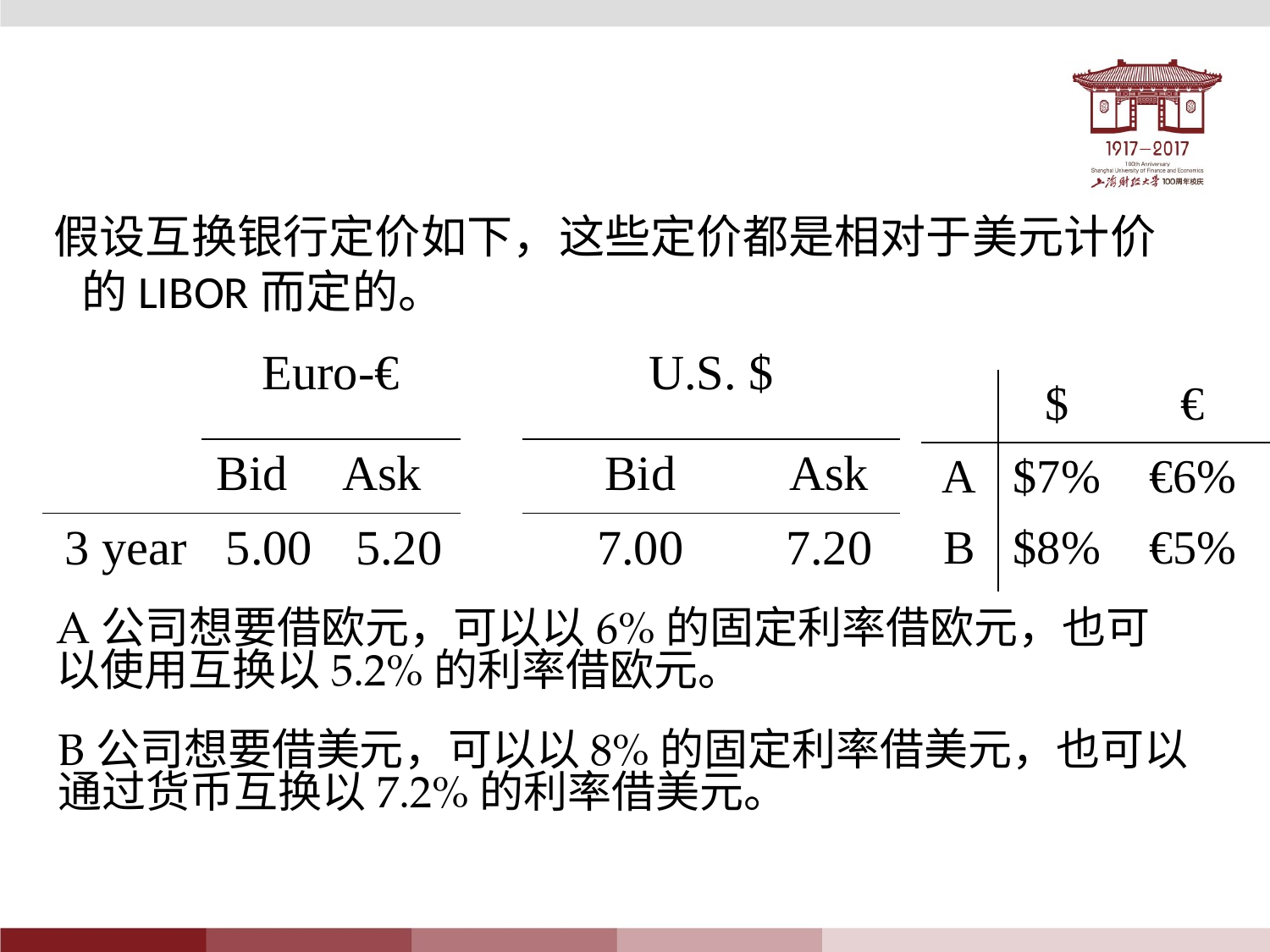

假设互换银行定价如下，这些定价都是相对于美元计价的LIBOR而定的。
|  | Euro-€ |  |  |  | U.S. $ |  |
| --- | --- | --- | --- | --- | --- | --- |
|  | Bid | Ask |  |  | Bid | Ask |
| 3 year | 5.00 |  | 5.20 |  | 7.00 | 7.20 |
|  | $ | € |
| --- | --- | --- |
| A | $7% | €6% |
| B | $8% | €5% |
A公司想要借欧元，可以以6%的固定利率借欧元，也可以使用互换以5.2%的利率借欧元。
B公司想要借美元，可以以8%的固定利率借美元，也可以通过货币互换以7.2%的利率借美元。